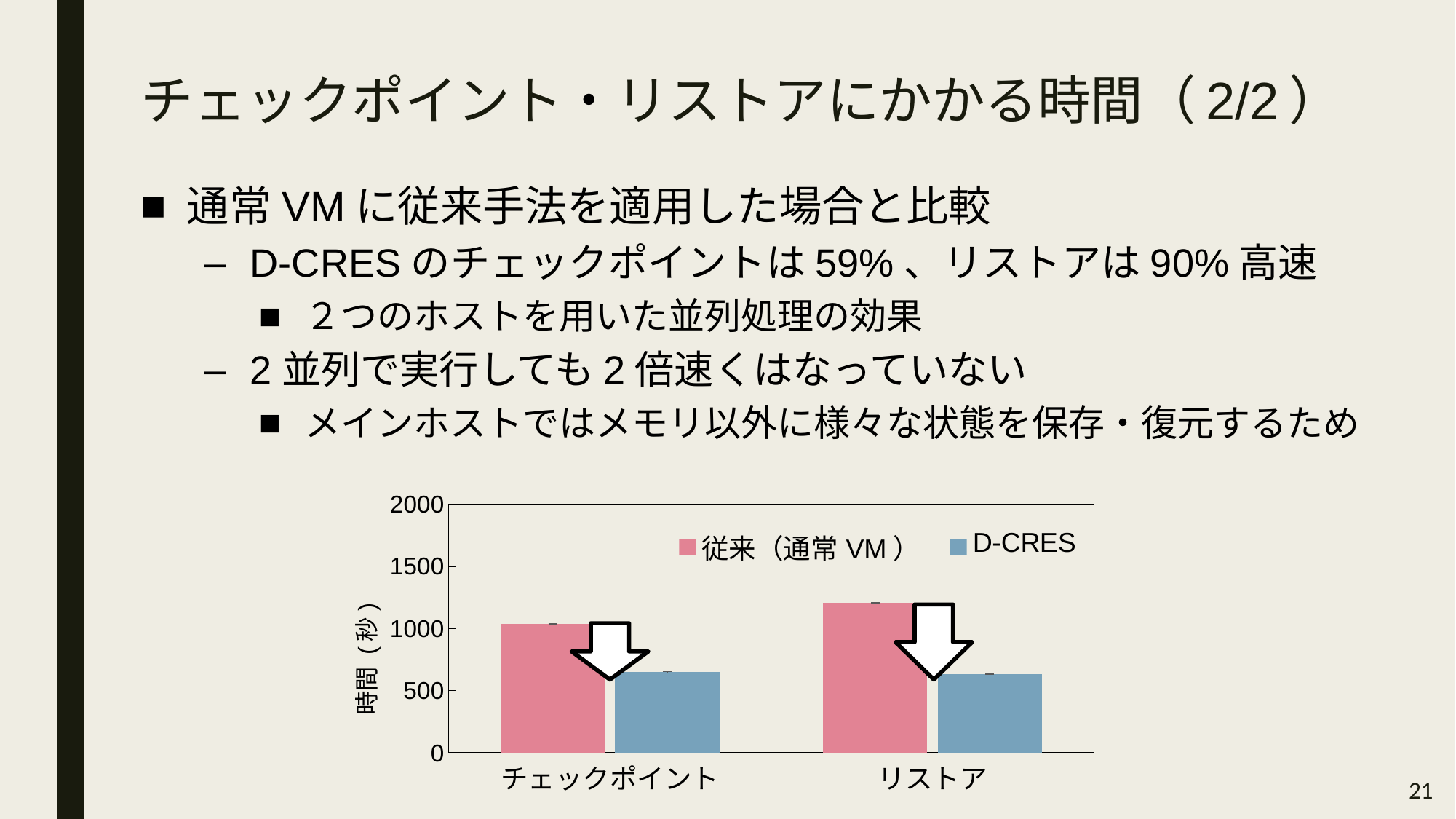

# チェックポイント・リストアにかかる時間（2/2）
通常VMに従来手法を適用した場合と比較
D-CRESのチェックポイントは59%、リストアは90%高速
２つのホストを用いた並列処理の効果
2並列で実行しても2倍速くはなっていない
メインホストではメモリ以外に様々な状態を保存・復元するため

### Chart

| Category |  |  |
|---|---|---|
| チェックポイント | 1040.356 | 654.4 |
| リストア | 1209.2 | 635.0 |

21